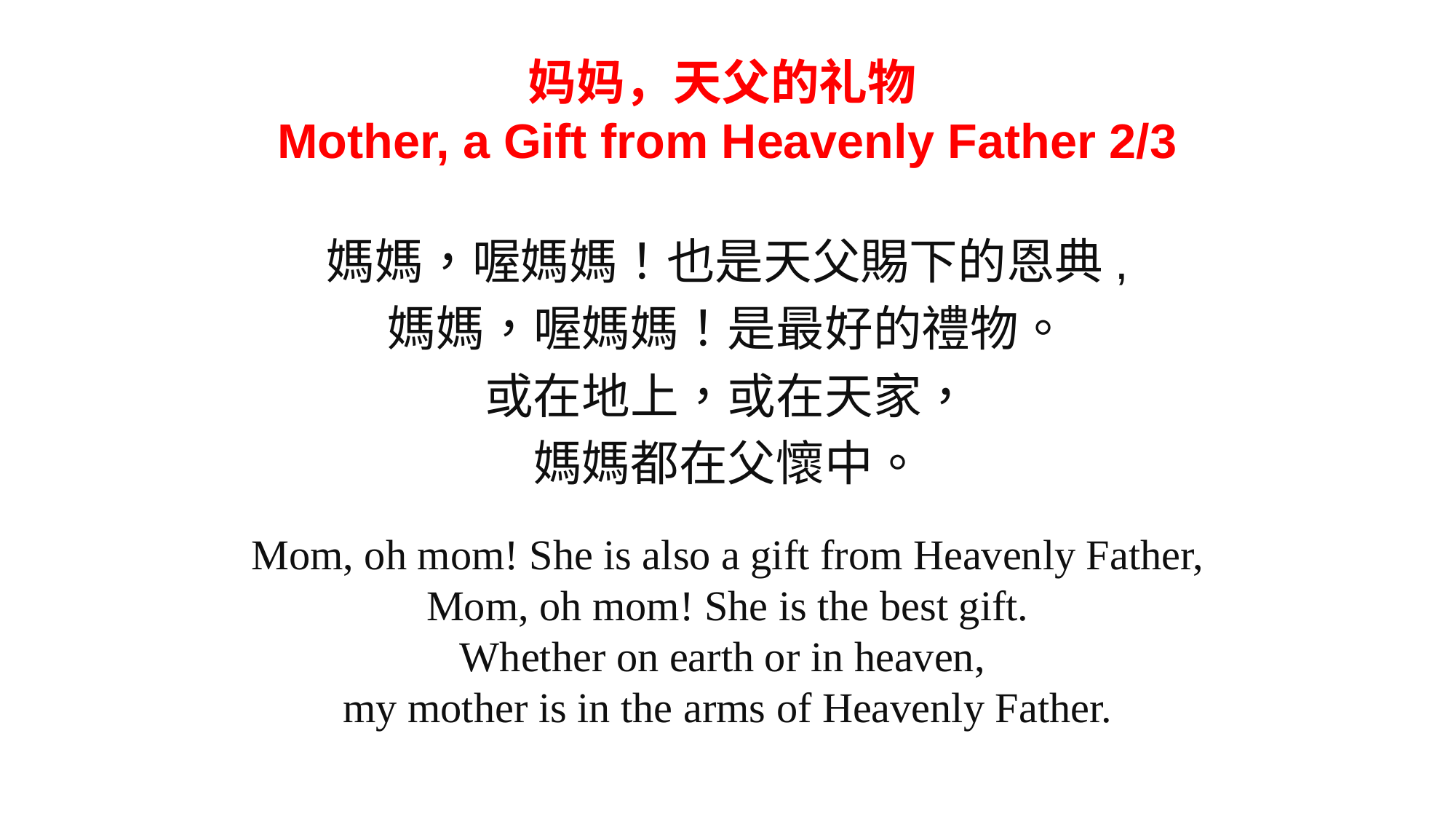

妈妈，天父的礼物
Mother, a Gift from Heavenly Father 2/3
媽媽，喔媽媽！也是天父賜下的恩典,
媽媽，喔媽媽！是最好的禮物。
或在地上，或在天家，
媽媽都在父懷中。

Mom, oh mom! She is also a gift from Heavenly Father,
Mom, oh mom! She is the best gift.
Whether on earth or in heaven,
my mother is in the arms of Heavenly Father.